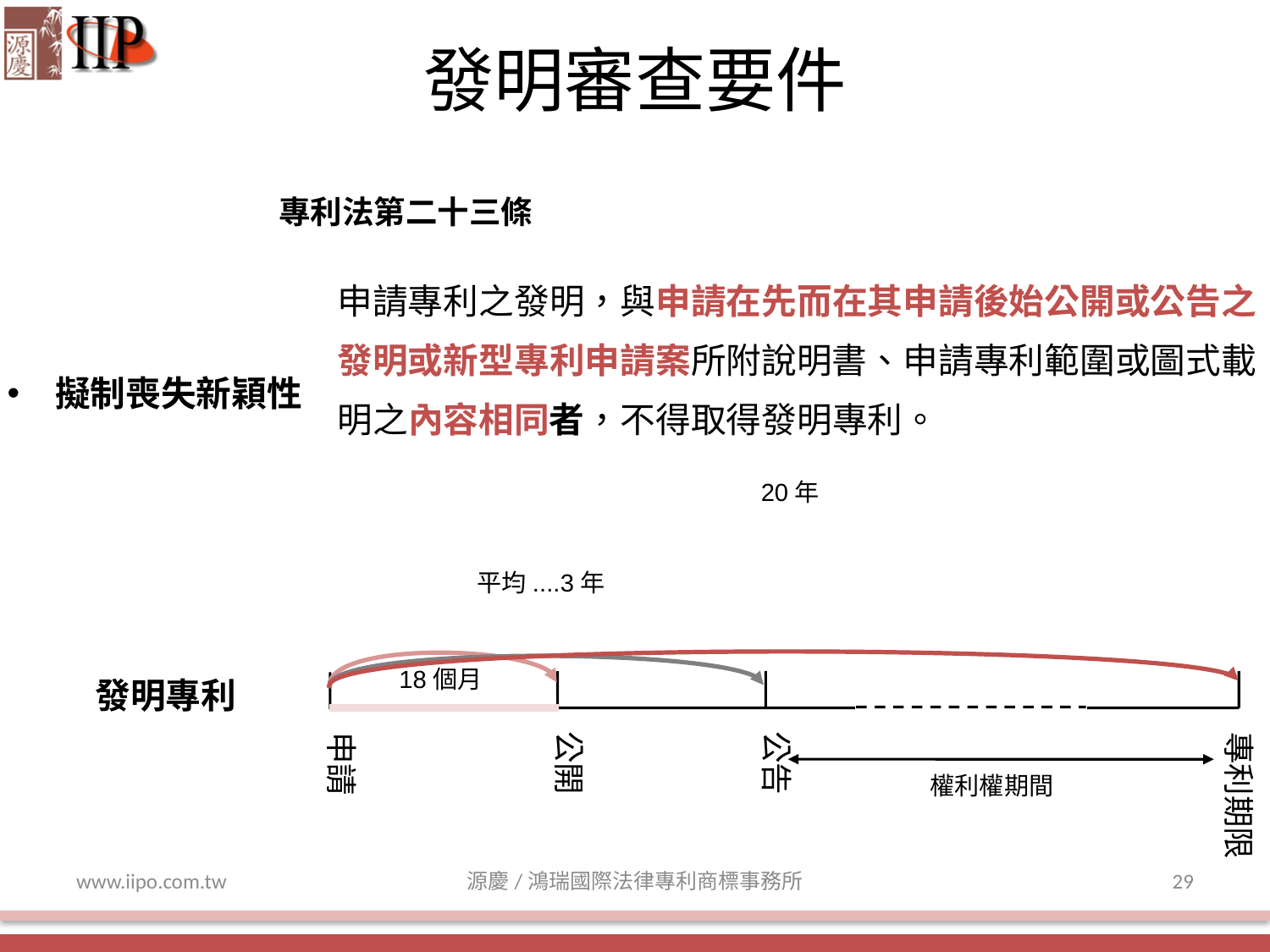

發明審查要件
專利法第二十三條
申請專利之發明，與申請在先而在其申請後始公開或公告之發明或新型專利申請案所附說明書、申請專利範圍或圖式載明之內容相同者，不得取得發明專利。
產業利用性

擬制喪失新穎性

進步性

20年
平均....3年
18個月
發明專利

公開
公告
申請
專利期限

權利權期間
www.iipo.com.tw
源慶/鴻瑞國際法律專利商標事務所
29